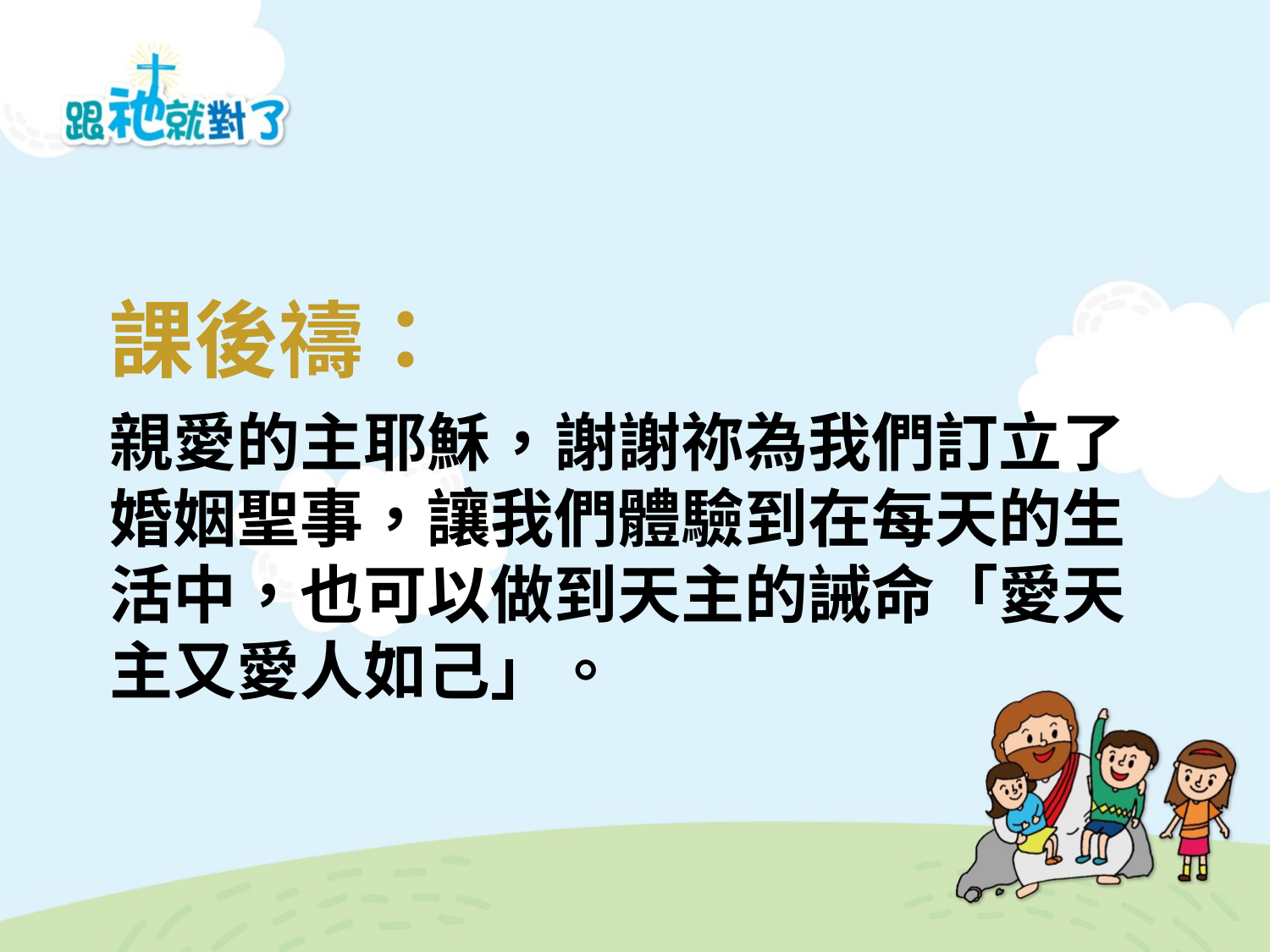

課後禱：
親愛的主耶穌，謝謝祢為我們訂立了婚姻聖事，讓我們體驗到在每天的生活中，也可以做到天主的誡命「愛天主又愛人如己」。